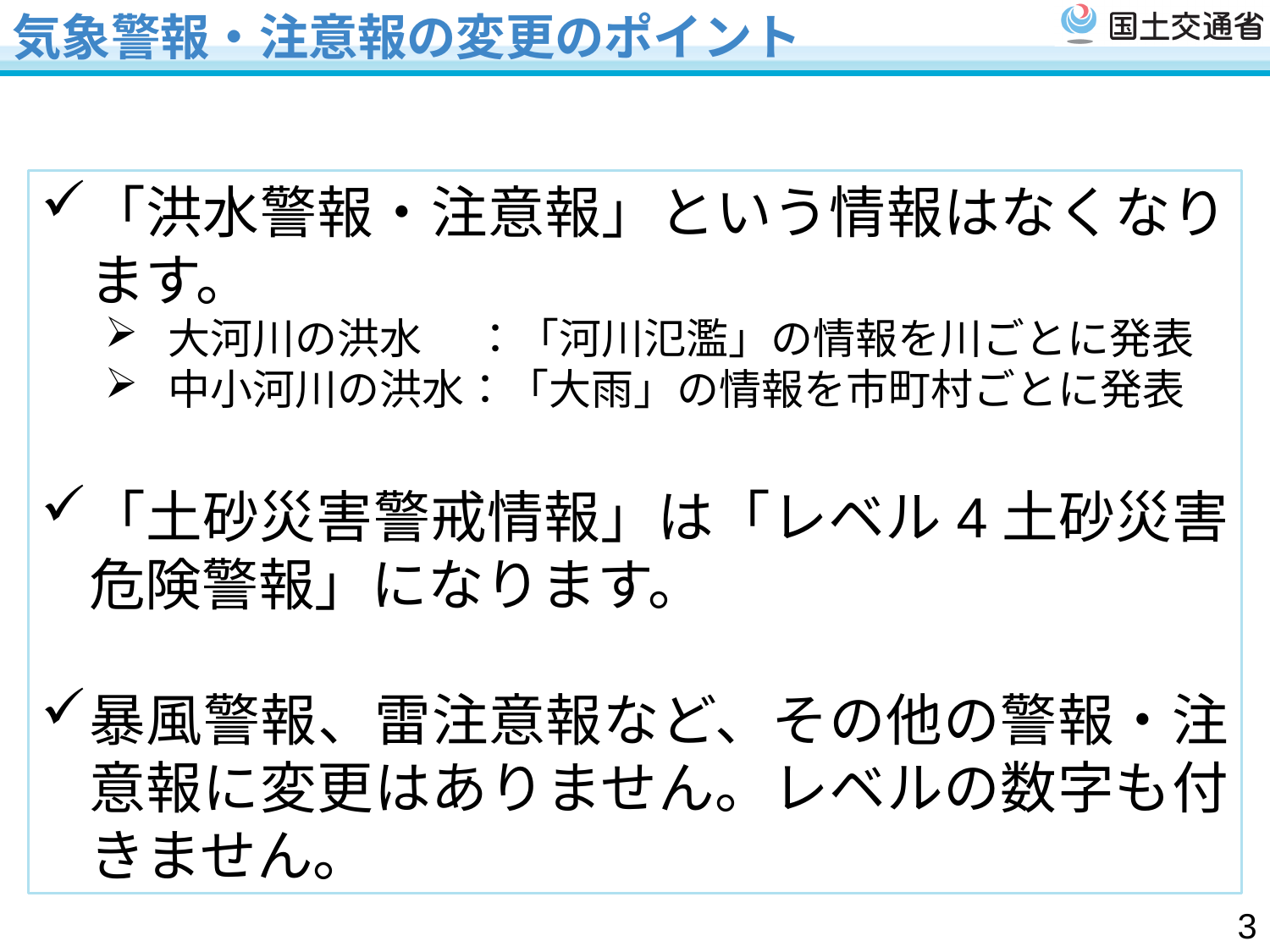

気象警報・注意報の変更のポイント
「洪水警報・注意報」という情報はなくなります。
大河川の洪水　 ：「河川氾濫」の情報を川ごとに発表
中小河川の洪水：「大雨」の情報を市町村ごとに発表

「土砂災害警戒情報」は「レベル4土砂災害危険警報」になります。

暴風警報、雷注意報など、その他の警報・注意報に変更はありません。レベルの数字も付きません。
3